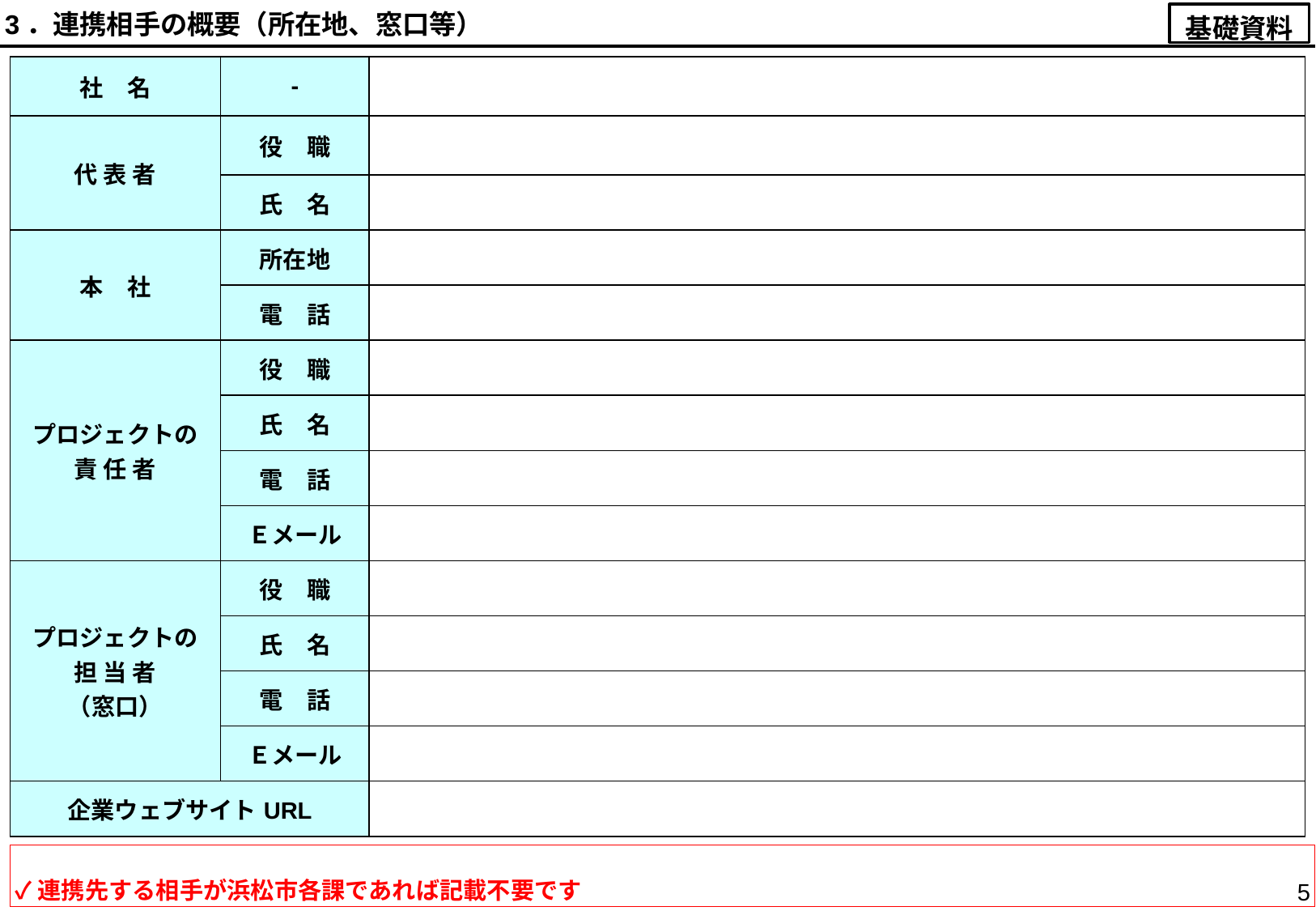

3．連携相手の概要（所在地、窓口等）
基礎資料
| 社　名 | - |  |
| --- | --- | --- |
| 代 表 者 | 役　職 |  |
|  | 氏　名 |  |
| 本　社 | 所在地 |  |
|  | 電　話 |  |
| プロジェクトの 責 任 者 | 役　職 |  |
|  | 氏　名 |  |
|  | 電　話 |  |
|  | Ｅメール |  |
| プロジェクトの 担 当 者 （窓口） | 役　職 |  |
|  | 氏　名 |  |
|  | 電　話 |  |
|  | Ｅメール |  |
| 企業ウェブサイトURL |  |  |

✓連携先する相手が浜松市各課であれば記載不要です
5